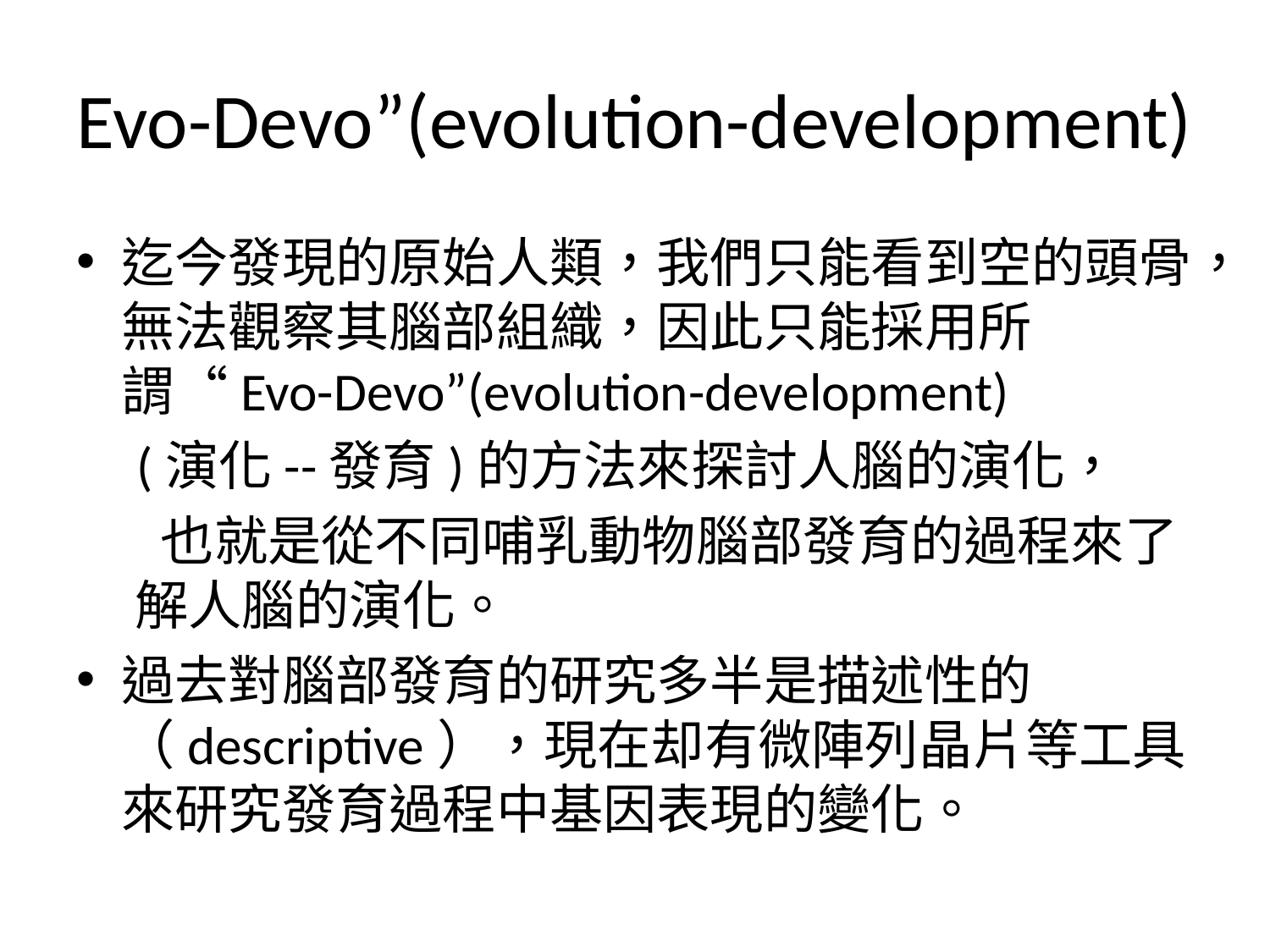

# Evo-Devo”(evolution-development)
迄今發現的原始人類，我們只能看到空的頭骨，無法觀察其腦部組織，因此只能採用所謂“Evo-Devo”(evolution-development)
     (演化--發育)的方法來探討人腦的演化，
      也就是從不同哺乳動物腦部發育的過程來了解人腦的演化。
過去對腦部發育的研究多半是描述性的（descriptive），現在却有微陣列晶片等工具來研究發育過程中基因表現的變化。